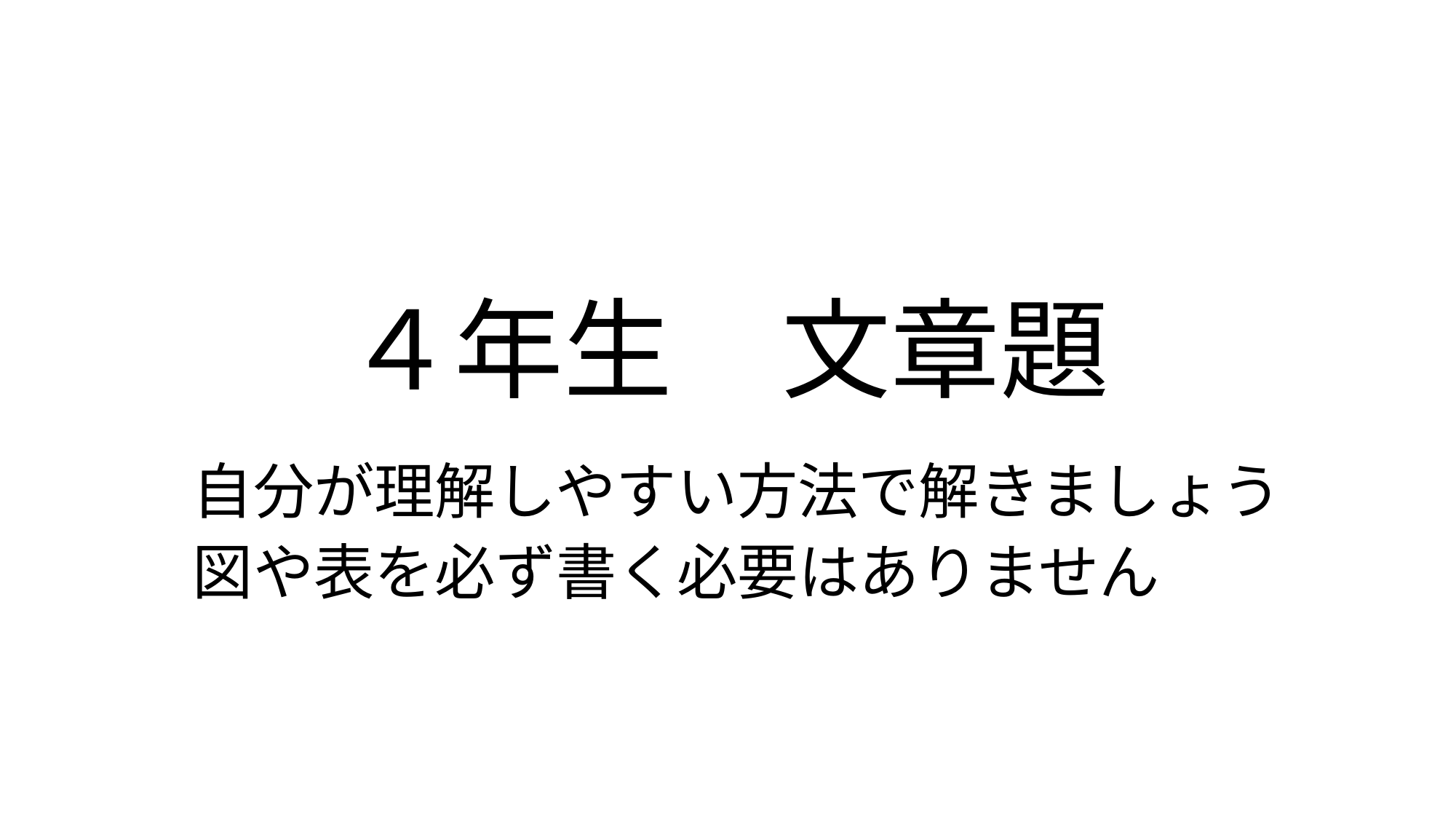

# ４年生　文章題
自分が理解しやすい方法で解きましょう
図や表を必ず書く必要はありません